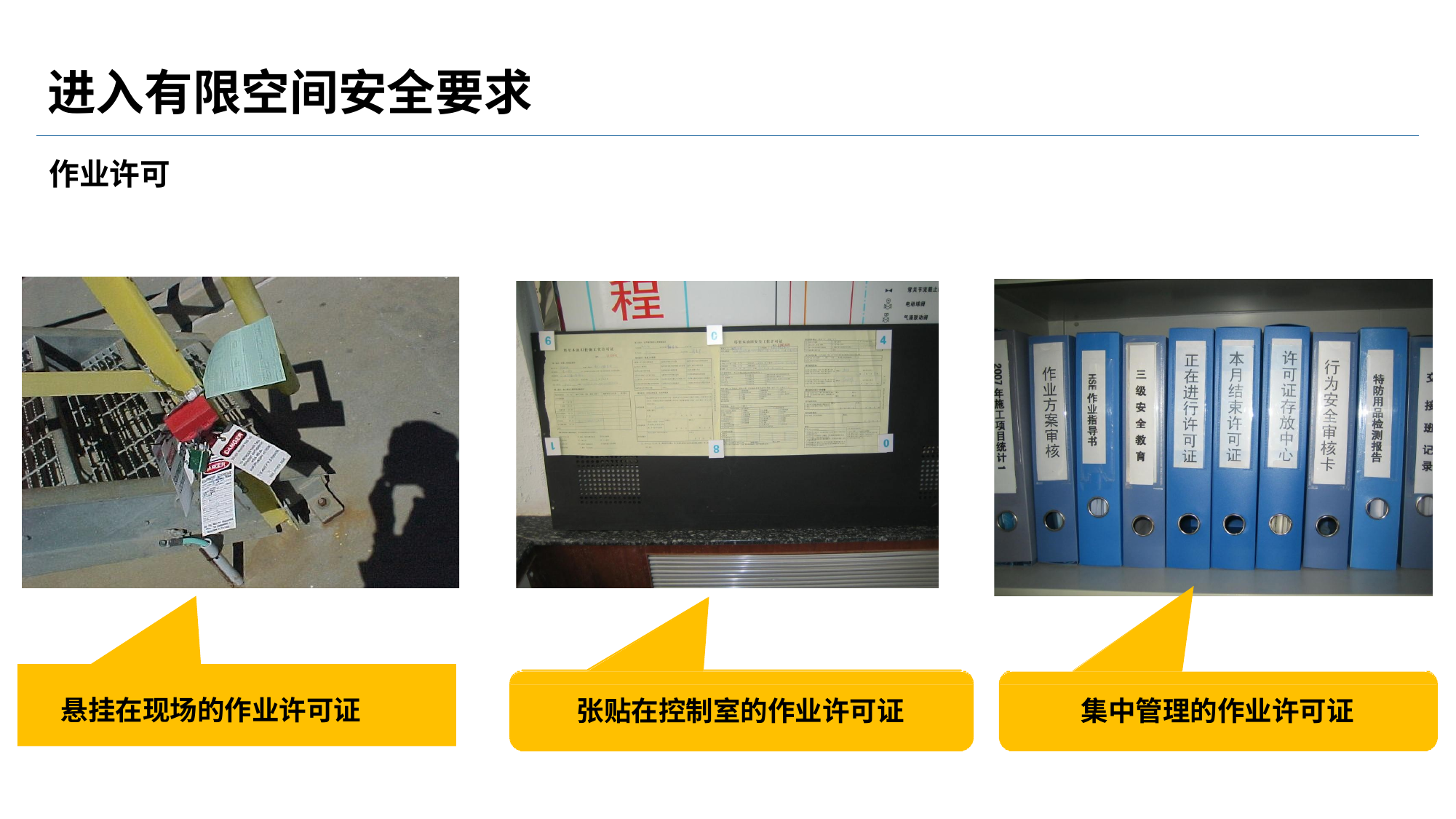

# 进入有限空间安全要求
作业许可

悬挂在现场的作业许可证
张贴在控制室的作业许可证
集中管理的作业许可证
30